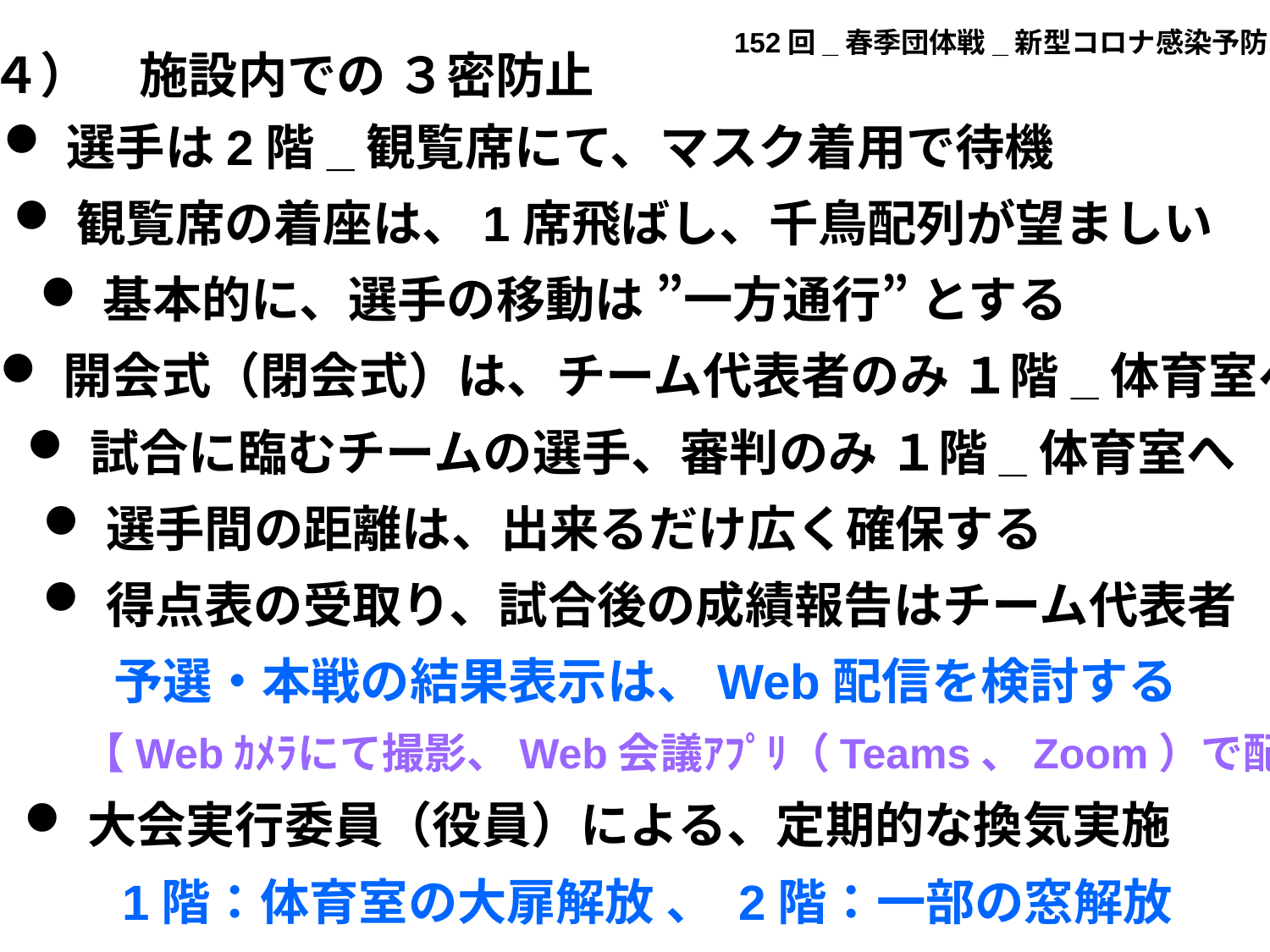

152回_春季団体戦_新型コロナ感染予防
４）　施設内での ３密防止
選手は2階_観覧席にて、マスク着用で待機
観覧席の着座は、1席飛ばし、千鳥配列が望ましい
基本的に、選手の移動は ”一方通行” とする
開会式（閉会式）は、チーム代表者のみ １階_体育室へ
試合に臨むチームの選手、審判のみ １階_体育室へ
選手間の距離は、出来るだけ広く確保する
得点表の受取り、試合後の成績報告はチーム代表者
予選・本戦の結果表示は、Web配信を検討する
【Webｶﾒﾗにて撮影、Web会議ｱﾌﾟﾘ（Teams、Zoom）で配信】
大会実行委員（役員）による、定期的な換気実施
1階：体育室の大扉解放 、 2階：一部の窓解放